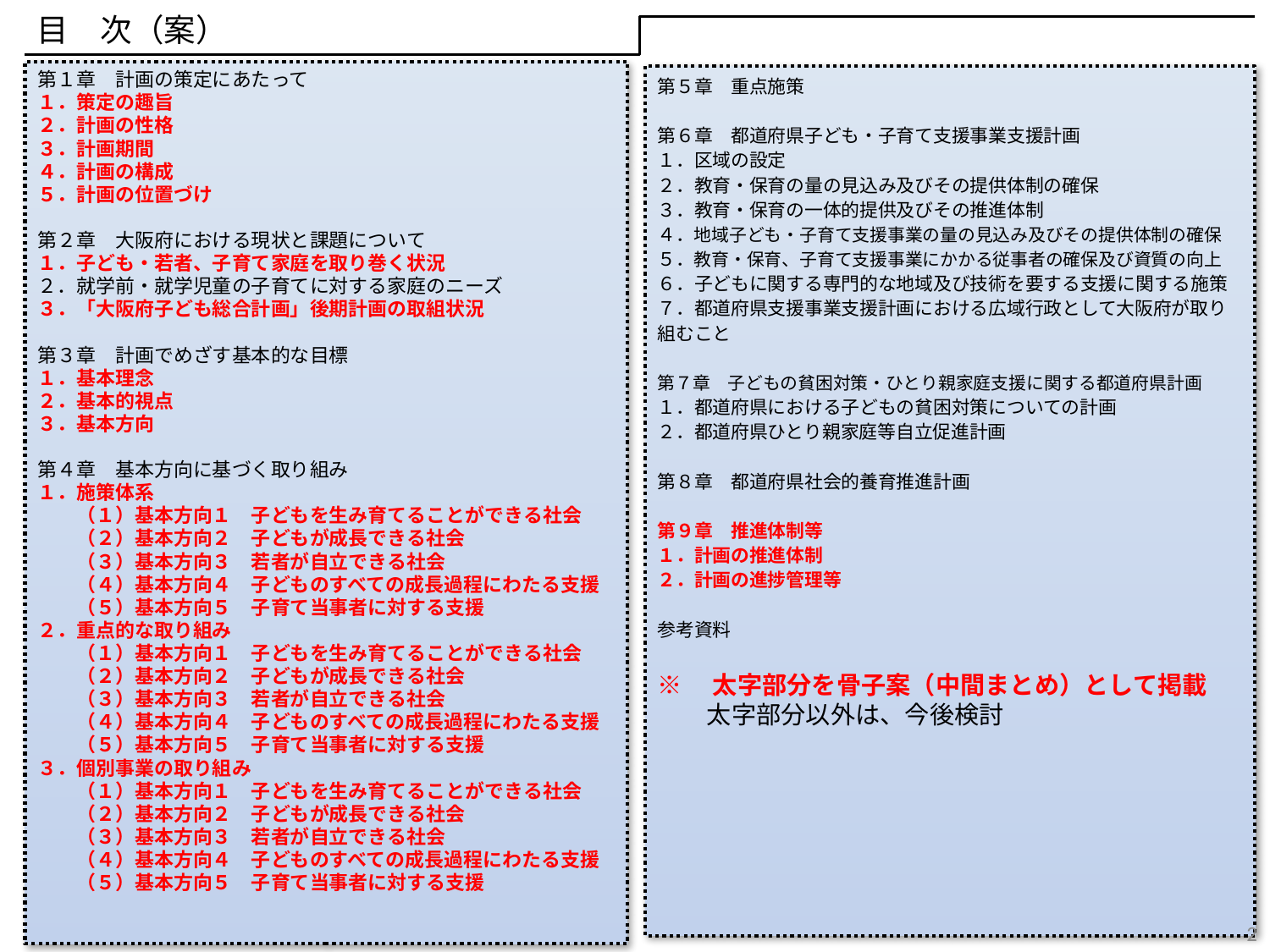

目　次（案）
第１章　計画の策定にあたって
１．策定の趣旨
２．計画の性格
３．計画期間
４．計画の構成
５．計画の位置づけ

第２章　大阪府における現状と課題について
１．子ども・若者、子育て家庭を取り巻く状況
２．就学前・就学児童の子育てに対する家庭のニーズ
３．「大阪府子ども総合計画」後期計画の取組状況

第３章　計画でめざす基本的な目標
１．基本理念
２．基本的視点
３．基本方向

第４章　基本方向に基づく取り組み
１．施策体系
　　（１）基本方向１　子どもを生み育てることができる社会
　　（２）基本方向２　子どもが成長できる社会
　　（３）基本方向３　若者が自立できる社会
　　（４）基本方向４　子どものすべての成長過程にわたる支援
　　（５）基本方向５　子育て当事者に対する支援
２．重点的な取り組み
　　（１）基本方向１　子どもを生み育てることができる社会
　　（２）基本方向２　子どもが成長できる社会
　　（３）基本方向３　若者が自立できる社会
　　（４）基本方向４　子どものすべての成長過程にわたる支援
　　（５）基本方向５　子育て当事者に対する支援
３．個別事業の取り組み
　　（１）基本方向１　子どもを生み育てることができる社会
　　（２）基本方向２　子どもが成長できる社会
　　（３）基本方向３　若者が自立できる社会
　　（４）基本方向４　子どものすべての成長過程にわたる支援
　　（５）基本方向５　子育て当事者に対する支援

第５章　重点施策

第６章　都道府県子ども・子育て支援事業支援計画
１．区域の設定
２．教育・保育の量の見込み及びその提供体制の確保
３．教育・保育の一体的提供及びその推進体制
４．地域子ども・子育て支援事業の量の見込み及びその提供体制の確保
５．教育・保育、子育て支援事業にかかる従事者の確保及び資質の向上
６．子どもに関する専門的な地域及び技術を要する支援に関する施策
７．都道府県支援事業支援計画における広域行政として大阪府が取り組むこと

第７章　子どもの貧困対策・ひとり親家庭支援に関する都道府県計画
１．都道府県における子どもの貧困対策についての計画
２．都道府県ひとり親家庭等自立促進計画

第８章　都道府県社会的養育推進計画

第９章　推進体制等
１．計画の推進体制
２．計画の進捗管理等

参考資料

※　太字部分を骨子案（中間まとめ）として掲載
　　太字部分以外は、今後検討

2